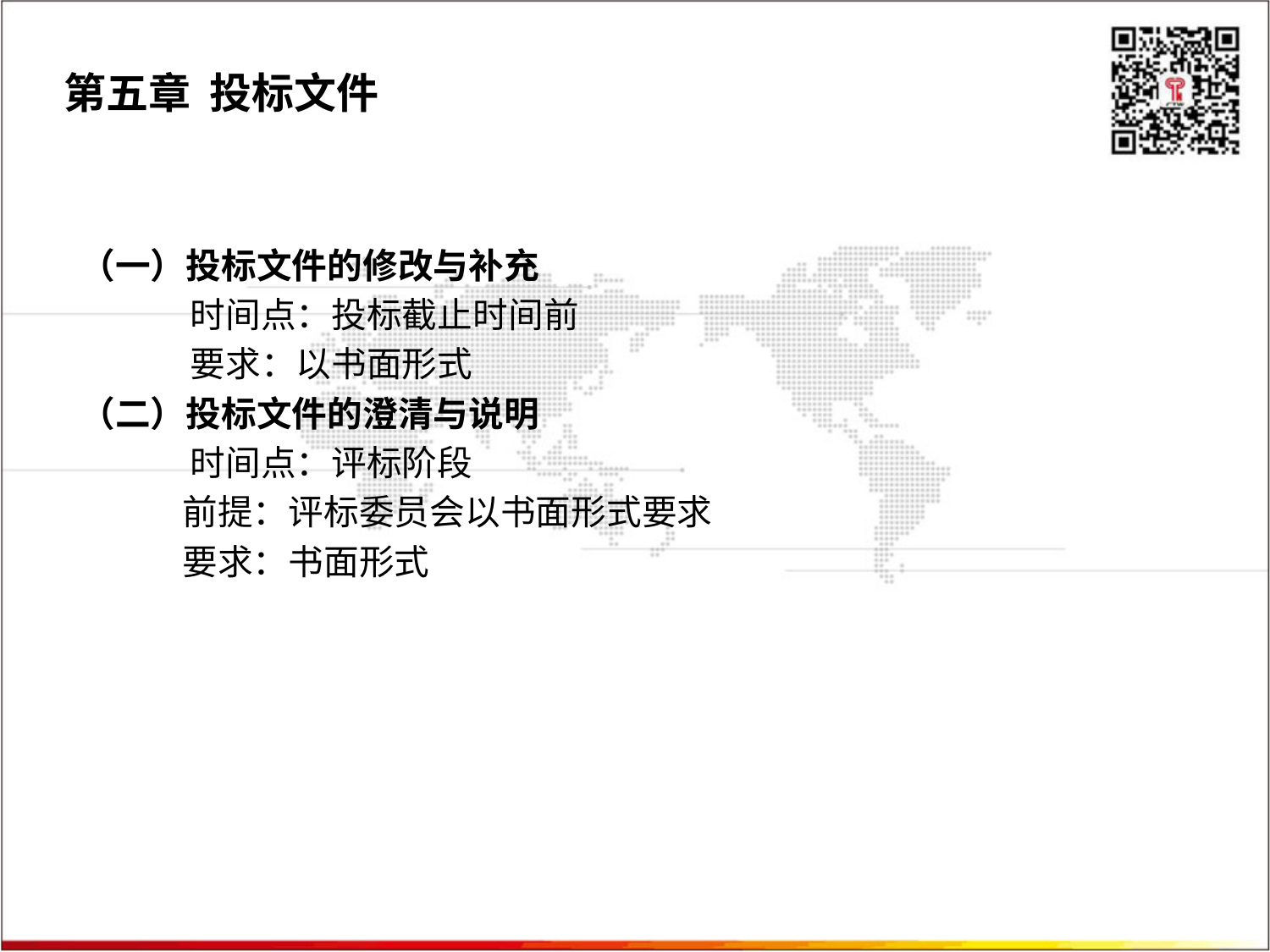

第五章  投标文件

（一）投标文件的修改与补充
             时间点：投标截止时间前
             要求：以书面形式
（二）投标文件的澄清与说明
             时间点：评标阶段
            前提：评标委员会以书面形式要求
            要求：书面形式